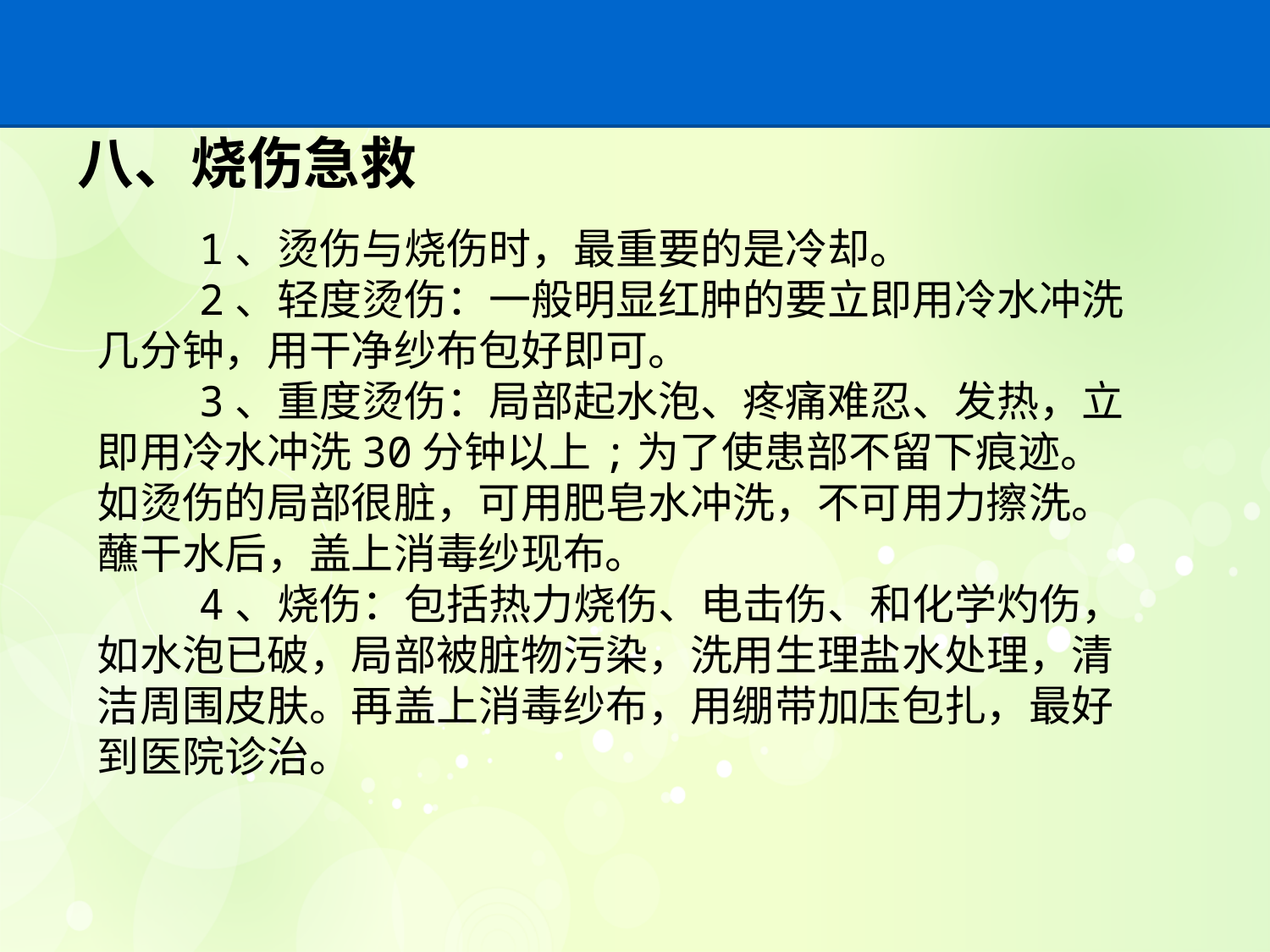

# 八、烧伤急救
    1、烫伤与烧伤时，最重要的是冷却。
    2、轻度烫伤：一般明显红肿的要立即用冷水冲洗几分钟，用干净纱布包好即可。
    3、重度烫伤：局部起水泡、疼痛难忍、发热，立即用冷水冲洗30分钟以上;为了使患部不留下痕迹。  如烫伤的局部很脏，可用肥皂水冲洗，不可用力擦洗。蘸干水后，盖上消毒纱现布。
    4、烧伤：包括热力烧伤、电击伤、和化学灼伤，如水泡已破，局部被脏物污染，洗用生理盐水处理，清洁周围皮肤。再盖上消毒纱布，用绷带加压包扎，最好到医院诊治。